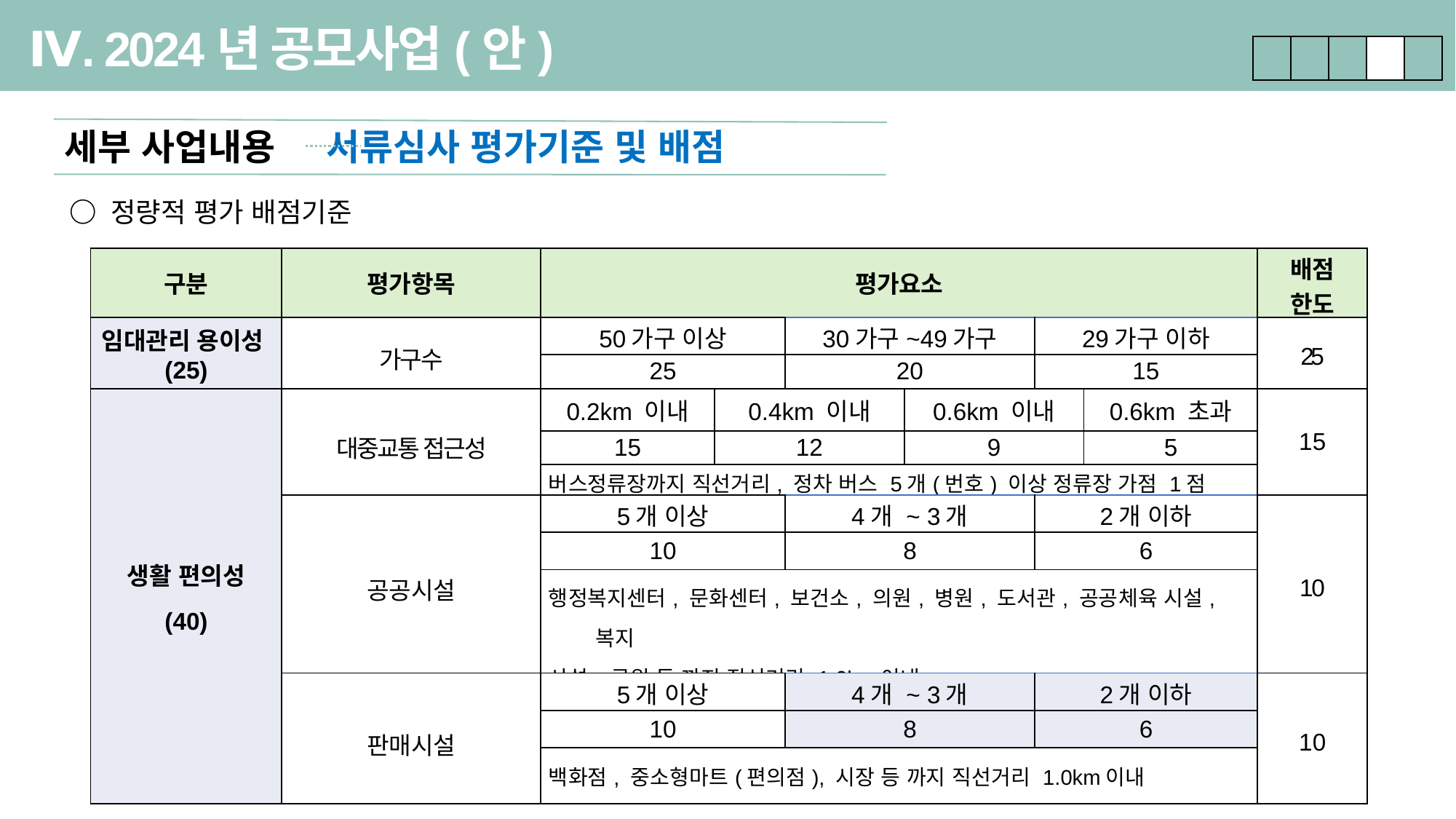

Ⅳ. 2024년 공모사업(안)
|  |  |  |  |  |
| --- | --- | --- | --- | --- |
세부 사업내용     서류심사 평가기준 및 배점
 ○ 정량적 평가 배점기준
| 구분 | 평가항목 | 평가요소 |  |  |  |  |  | 배점 한도 |
| --- | --- | --- | --- | --- | --- | --- | --- | --- |
| 임대관리 용이성(25) | 가구수 | 50가구 이상 |  | 30가구~49가구 |  | 29가구 이하 |  | 25 |
|  |  | 25 |  | 20 |  | 15 |  |  |
| 생활 편의성 (40) | 대중교통 접근성 | 0.2km 이내 | 0.4km 이내 |  | 0.6km 이내 |  | 0.6km 초과 | 15 |
|  |  | 15 | 12 |  | 9 |  | 5 |  |
|  |  | 버스정류장까지 직선거리, 정차 버스 5개(번호) 이상 정류장 가점 1점 |  |  |  |  |  |  |
|  | 공공시설 | 5개 이상 |  | 4개 ~ 3개 |  | 2개 이하 |  | 10 |
|  |  | 10 |  | 8 |  | 6 |  |  |
|  |  | 행정복지센터, 문화센터, 보건소, 의원, 병원, 도서관, 공공체육 시설, 복지 시설, 공원 등 까지 직선거리 1.0km이내 |  |  |  |  |  |  |
|  | 판매시설 | 5개 이상 |  | 4개 ~ 3개 |  | 2개 이하 |  | 10 |
|  |  | 10 |  | 8 |  | 6 |  |  |
|  |  | 백화점, 중소형마트(편의점), 시장 등 까지 직선거리 1.0km이내 |  |  |  |  |  |  |